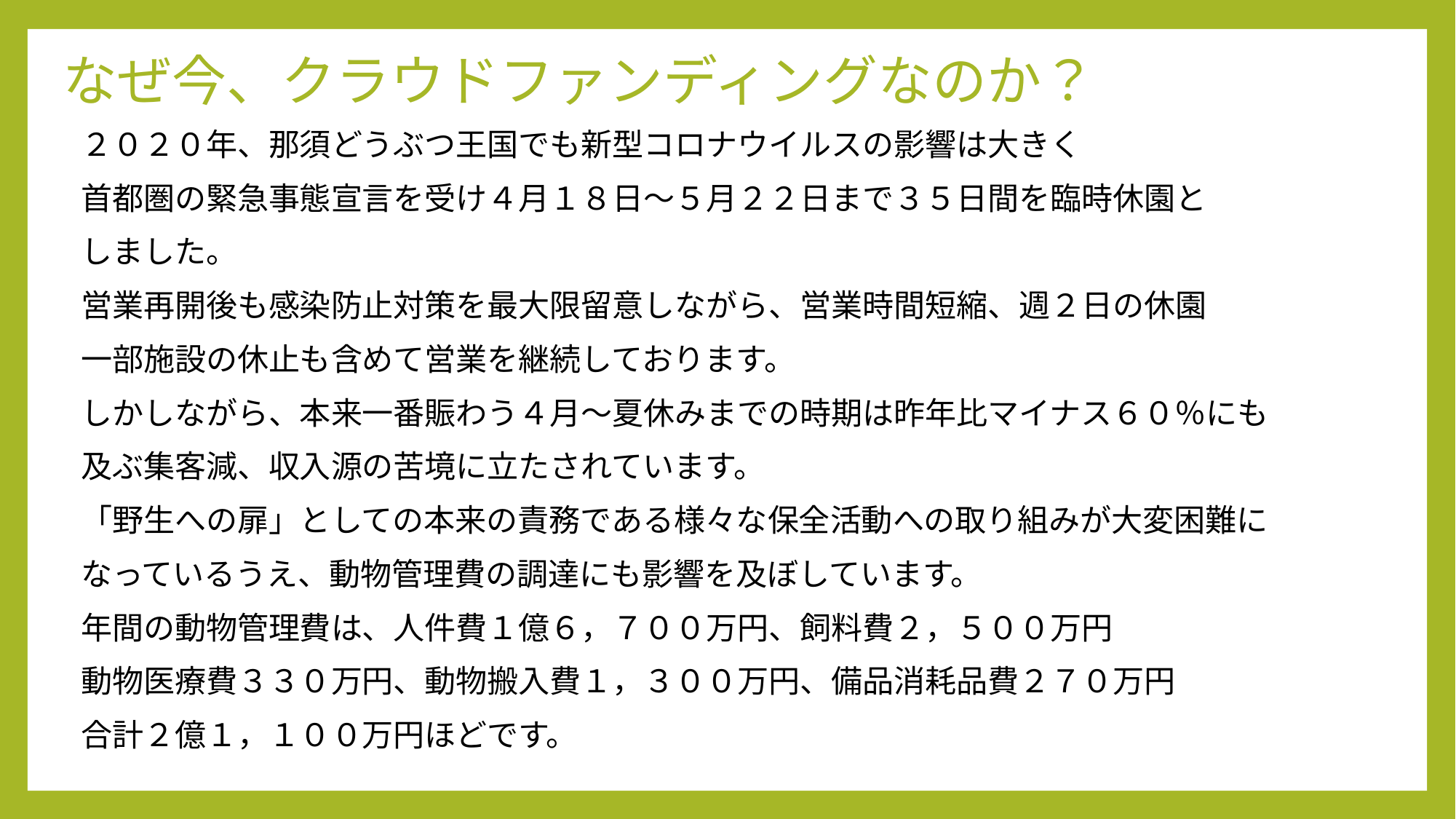

# なぜ今、クラウドファンディングなのか？
２０２０年、那須どうぶつ王国でも新型コロナウイルスの影響は大きく
首都圏の緊急事態宣言を受け４月１８日～５月２２日まで３５日間を臨時休園と
しました。
営業再開後も感染防止対策を最大限留意しながら、営業時間短縮、週２日の休園
一部施設の休止も含めて営業を継続しております。
しかしながら、本来一番賑わう４月～夏休みまでの時期は昨年比マイナス６０％にも
及ぶ集客減、収入源の苦境に立たされています。
「野生への扉」としての本来の責務である様々な保全活動への取り組みが大変困難に
なっているうえ、動物管理費の調達にも影響を及ぼしています。
年間の動物管理費は、人件費１億６，７００万円、飼料費２，５００万円
動物医療費３３０万円、動物搬入費１，３００万円、備品消耗品費２７０万円
合計２億１，１００万円ほどです。